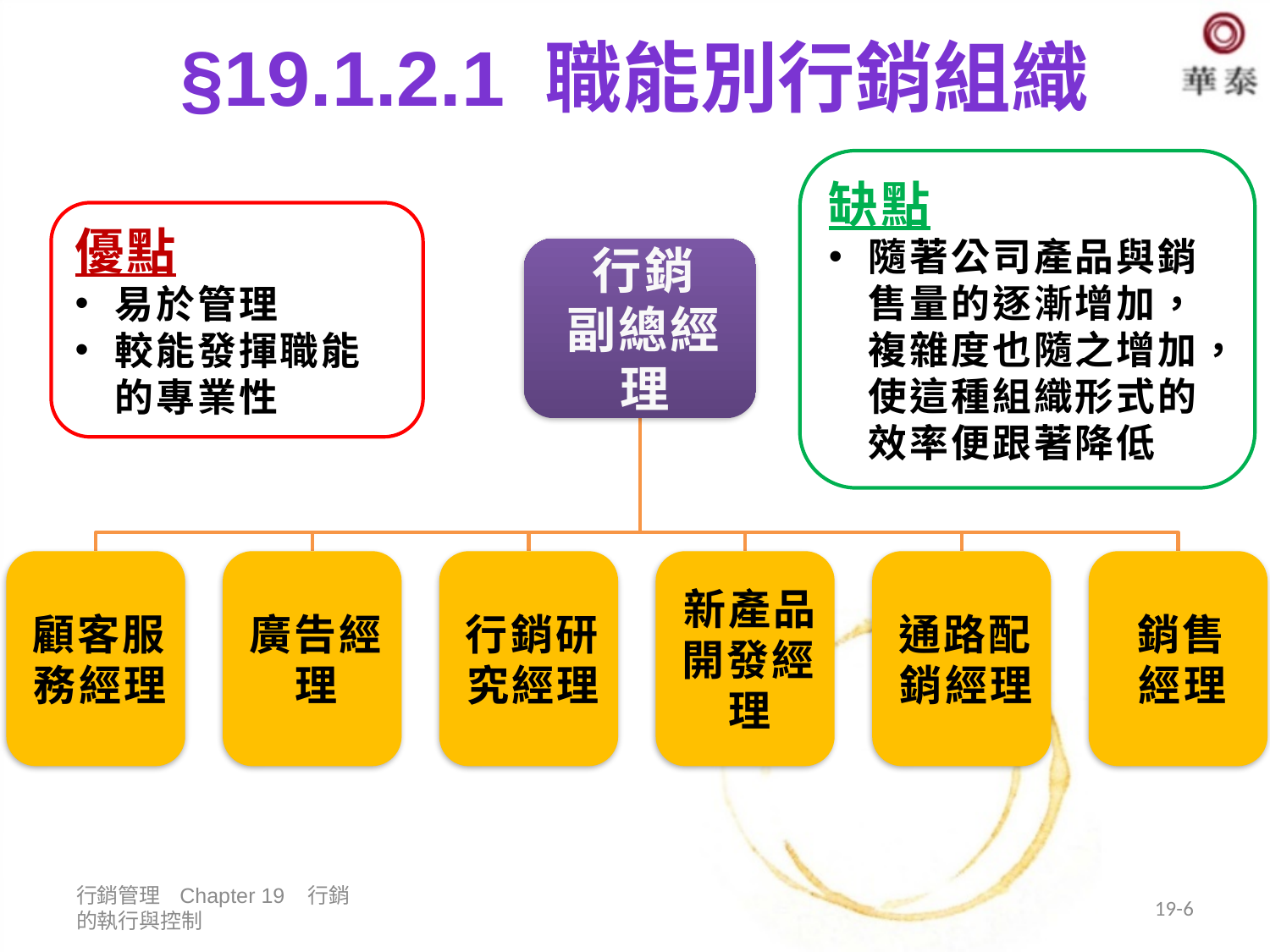

# §19.1.2.1 職能別行銷組織
缺點
隨著公司產品與銷售量的逐漸增加，複雜度也隨之增加，使這種組織形式的效率便跟著降低
優點
易於管理
較能發揮職能的專業性
行銷
副總經理
顧客服務經理
廣告經理
行銷研究經理
新產品
開發經理
通路配銷經理
銷售
經理
行銷管理   Chapter 19   行銷的執行與控制
19-6